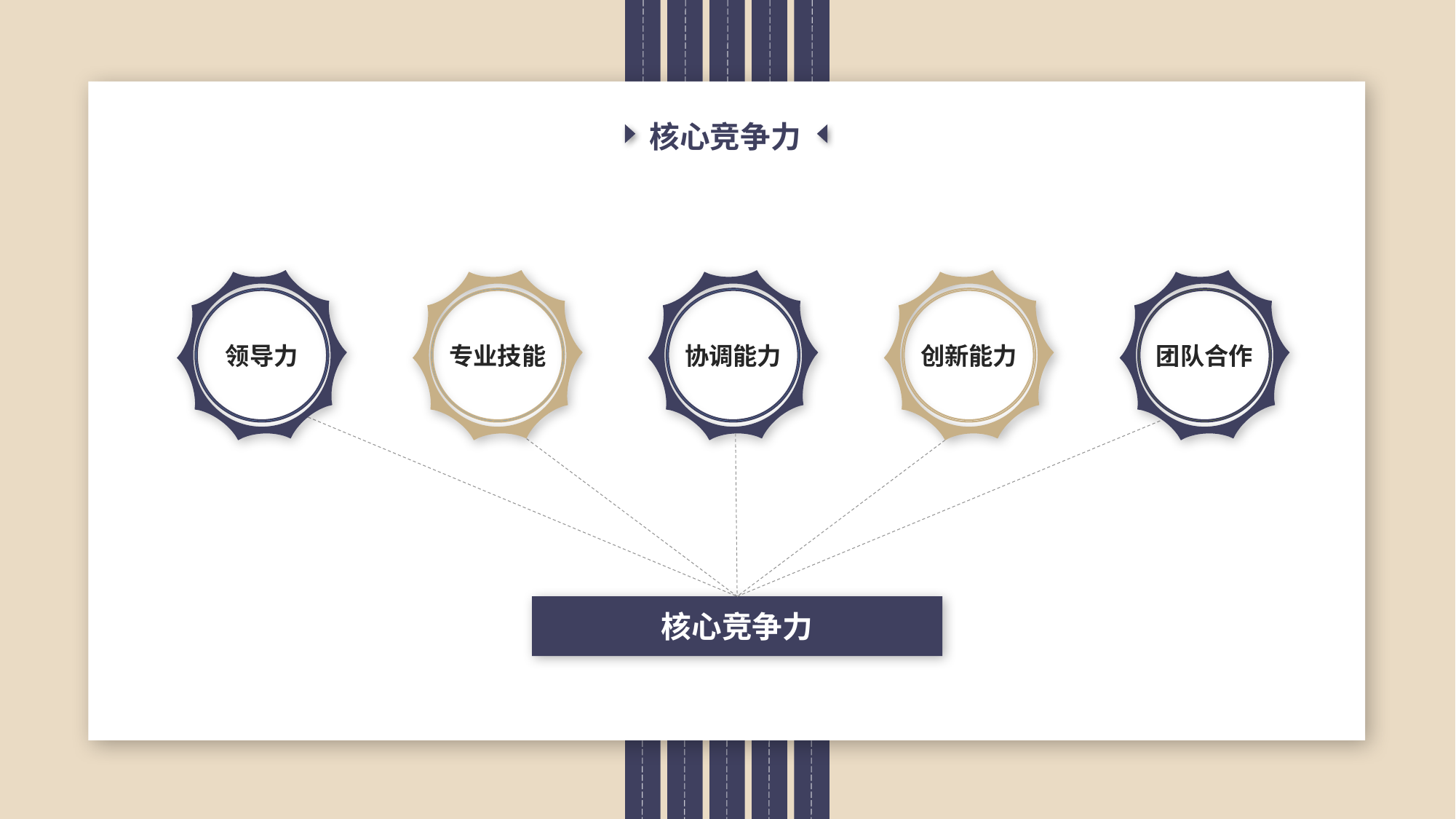

核心竞争力

领导力
专业技能
协调能力
创新能力
团队合作
核心竞争力